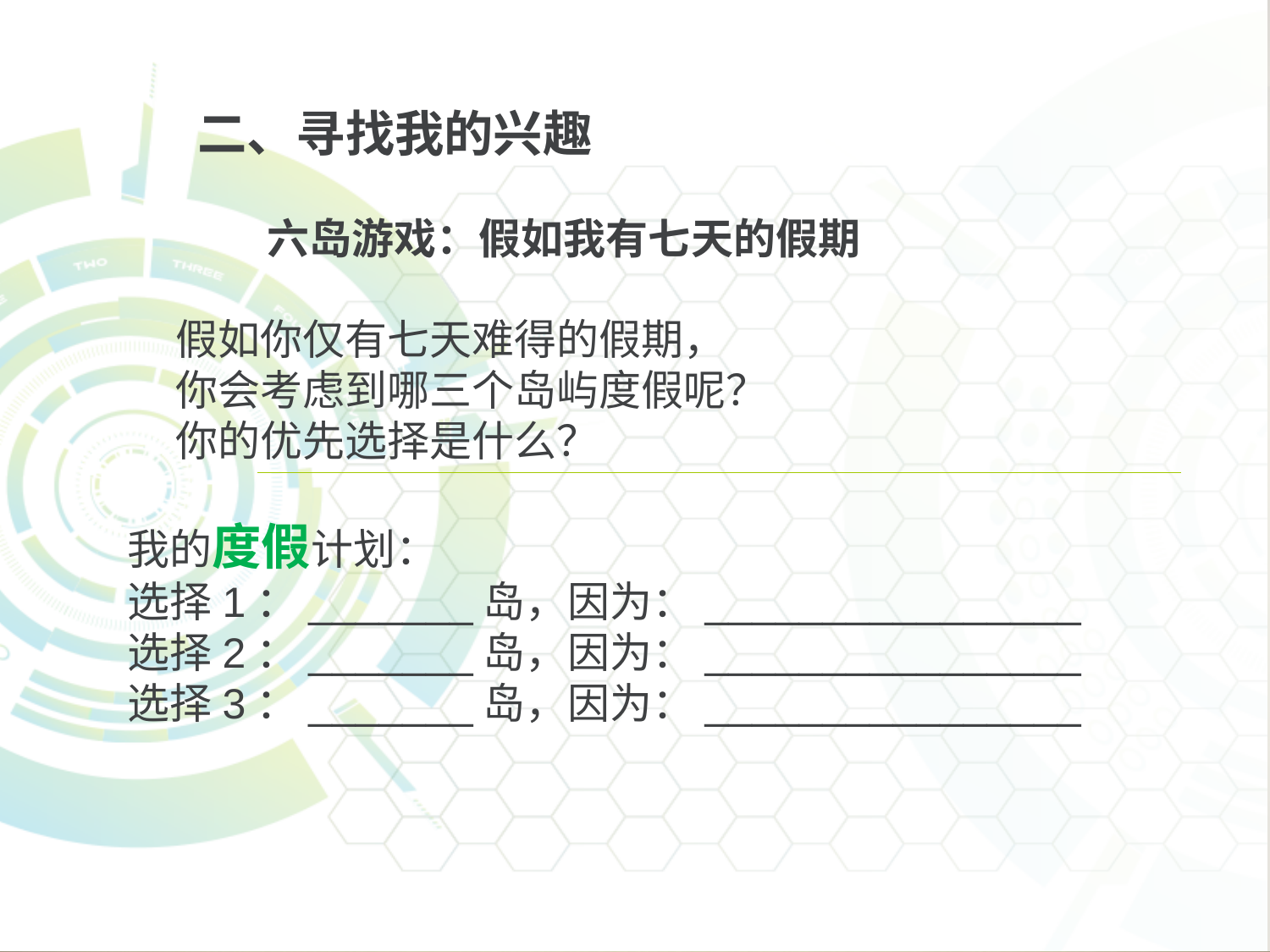

二、寻找我的兴趣
六岛游戏：假如我有七天的假期
    假如你仅有七天难得的假期，
    你会考虑到哪三个岛屿度假呢？
    你的优先选择是什么？

我的度假计划：
选择1：_______岛，因为：________________
选择2：_______岛，因为：________________
选择3：_______岛，因为：________________